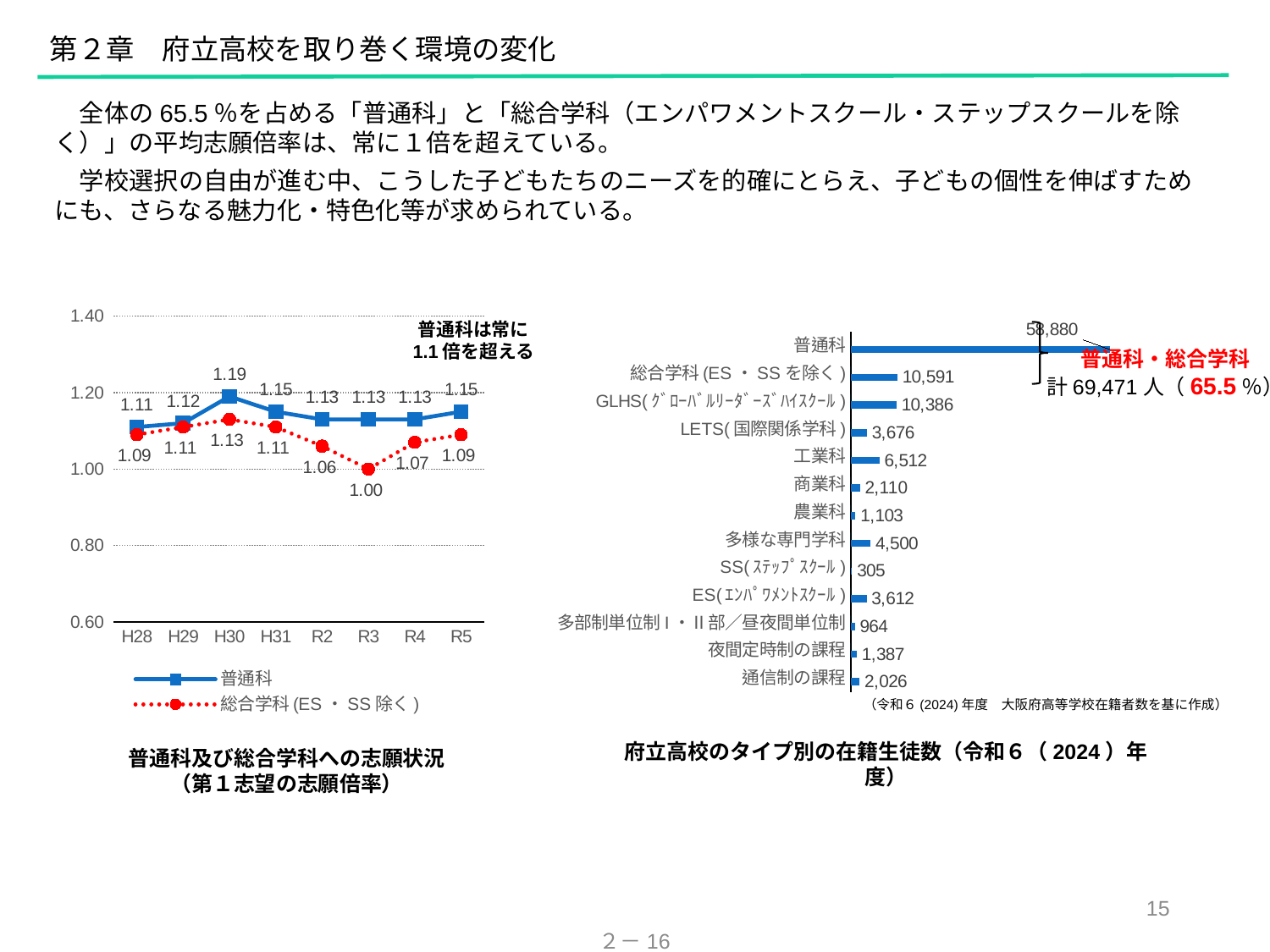

第２章　府立高校を取り巻く環境の変化
　全体の65.5％を占める「普通科」と「総合学科（エンパワメントスクール・ステップスクールを除く）」の平均志願倍率は、常に１倍を超えている。
　学校選択の自由が進む中、こうした子どもたちのニーズを的確にとらえ、子どもの個性を伸ばすためにも、さらなる魅力化・特色化等が求められている。

### Chart

| Category | 生徒数 | 割合 |
|---|---|---|
| 通信制の課程 | 2026.0 | 0.019103835854109304 |
| 夜間定時制の課程 | 1387.0 | 0.01307848979745785 |
| 多部制単位制I・Ⅱ部／昼夜間単位制 | 964.0 | 0.009089880436012523 |
| ES(ｴﾝﾊﾟﾜﾒﾝﾄｽｸｰﾙ) | 3612.0 | 0.03405876362539132 |
| SS(ｽﾃｯﾌﾟｽｸｰﾙ) | 305.0 | 0.002875947648323464 |
| 多様な専門学科 | 4500.0 | 0.04243201448346094 |
| 農業科 | 1103.0 | 0.01040055821672387 |
| 商業科 | 2110.0 | 0.019895900124467243 |
| 工業科 | 6512.0 | 0.06140383962584393 |
| LETS(国際関係学科) | 3676.0 | 0.03466224116471165 |
| GLHS(ｸﾞﾛｰﾊﾞﾙﾘｰﾀﾞｰｽﾞﾊｲｽｸｰﾙ) | 10386.0 | 0.09793308942782786 |
| 総合学科(ES・SSを除く) | 10591.0 | 0.0998661034209633 |
| 普通科 | 58880.0 | 0.5551993361747067 |

### Chart

| Category | 普通科 | 総合学科(ES・SS除く) |
|---|---|---|
| H28 | 1.11 | 1.09 |
| H29 | 1.12 | 1.11 |
| H30 | 1.19 | 1.13 |
| H31 | 1.15 | 1.11 |
| R2 | 1.13 | 1.06 |
| R3 | 1.13 | 1.0 |
| R4 | 1.13 | 1.07 |
| R5 | 1.15 | 1.09 |
普通科は常に
1.1倍を超える

普通科・総合学科
計69,471人（65.5％）
（令和６(2024)年度　大阪府高等学校在籍者数を基に作成）
府立高校のタイプ別の在籍生徒数（令和６（2024）年度）
普通科及び総合学科への志願状況
（第１志望の志願倍率）
15
２－16